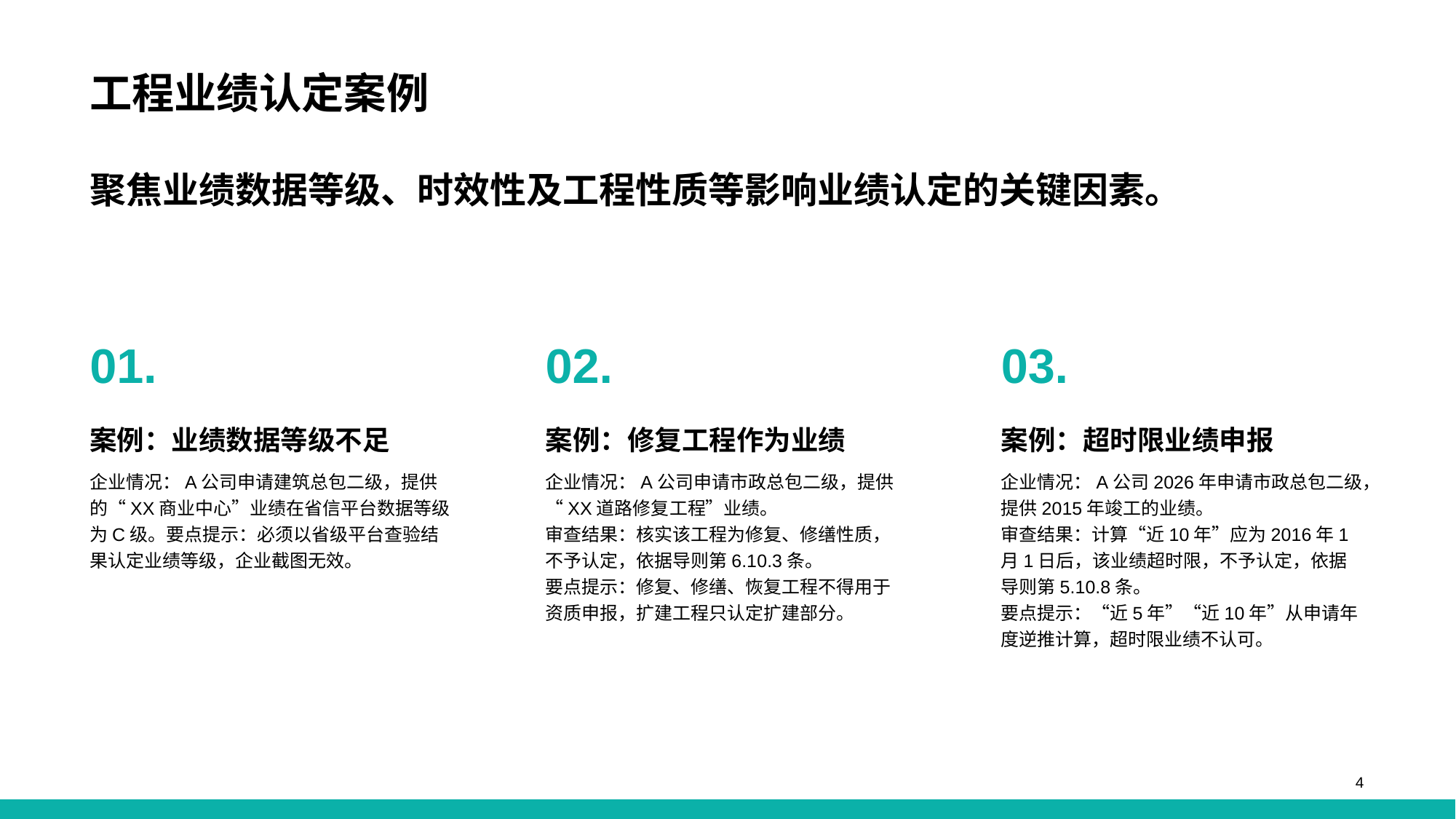

工程业绩认定案例
聚焦业绩数据等级、时效性及工程性质等影响业绩认定的关键因素。
01.
案例：业绩数据等级不足
企业情况：A公司申请建筑总包二级，提供的“XX商业中心”业绩在省信平台数据等级为C级。要点提示：必须以省级平台查验结果认定业绩等级，企业截图无效。
02.
案例：修复工程作为业绩
企业情况：A公司申请市政总包二级，提供“XX道路修复工程”业绩。
审查结果：核实该工程为修复、修缮性质，不予认定，依据导则第6.10.3条。
要点提示：修复、修缮、恢复工程不得用于资质申报，扩建工程只认定扩建部分。
03.
案例：超时限业绩申报
企业情况：A公司2026年申请市政总包二级，提供2015年竣工的业绩。
审查结果：计算“近10年”应为2016年1月1日后，该业绩超时限，不予认定，依据导则第5.10.8条。
要点提示：“近5年”“近10年”从申请年度逆推计算，超时限业绩不认可。

4